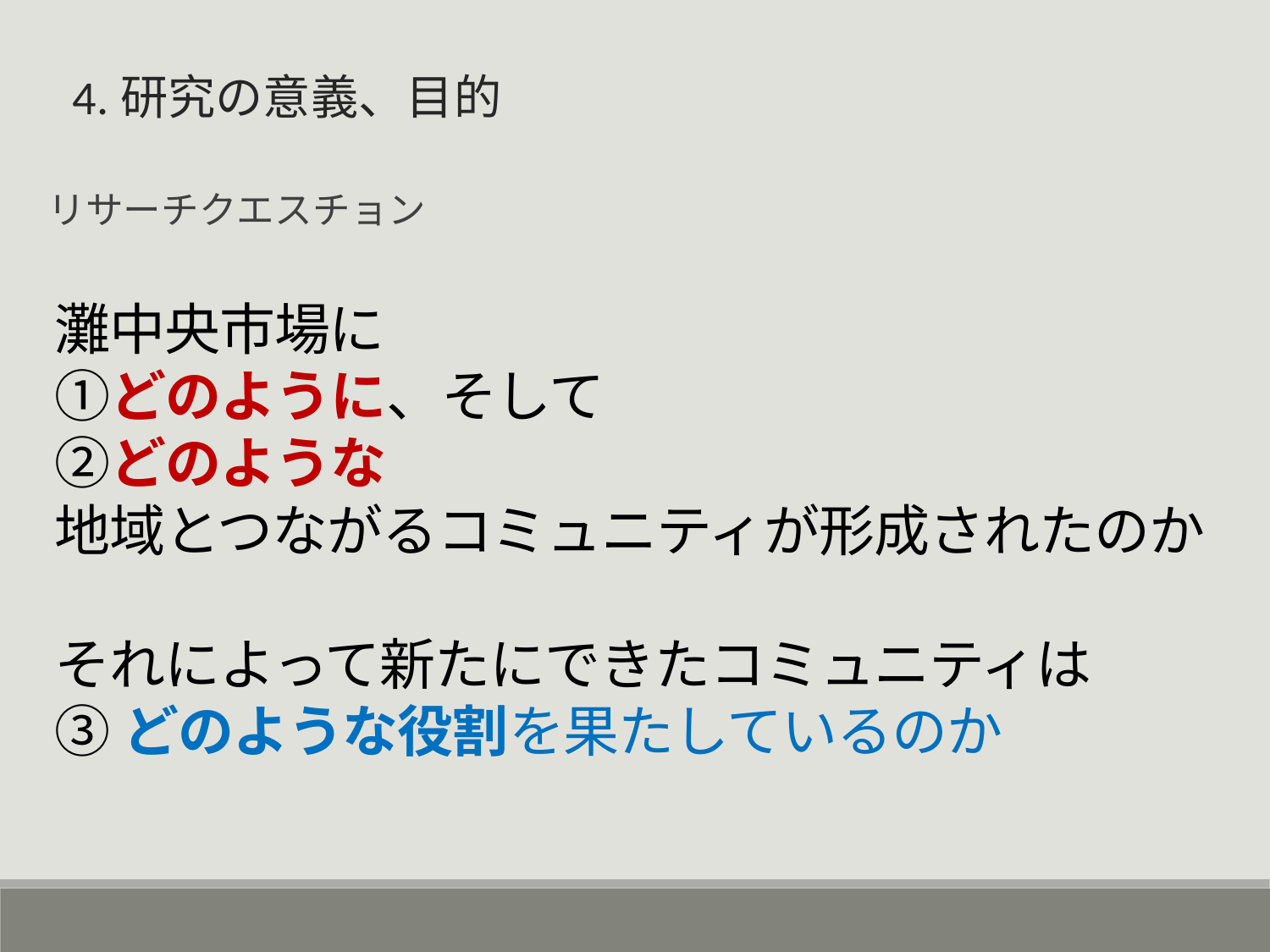

4.研究の意義、目的
リサーチクエスチョン
灘中央市場に
①どのように、そして
②どのような
地域とつながるコミュニティが形成されたのか
それによって新たにできたコミュニティは
③どのような役割を果たしているのか